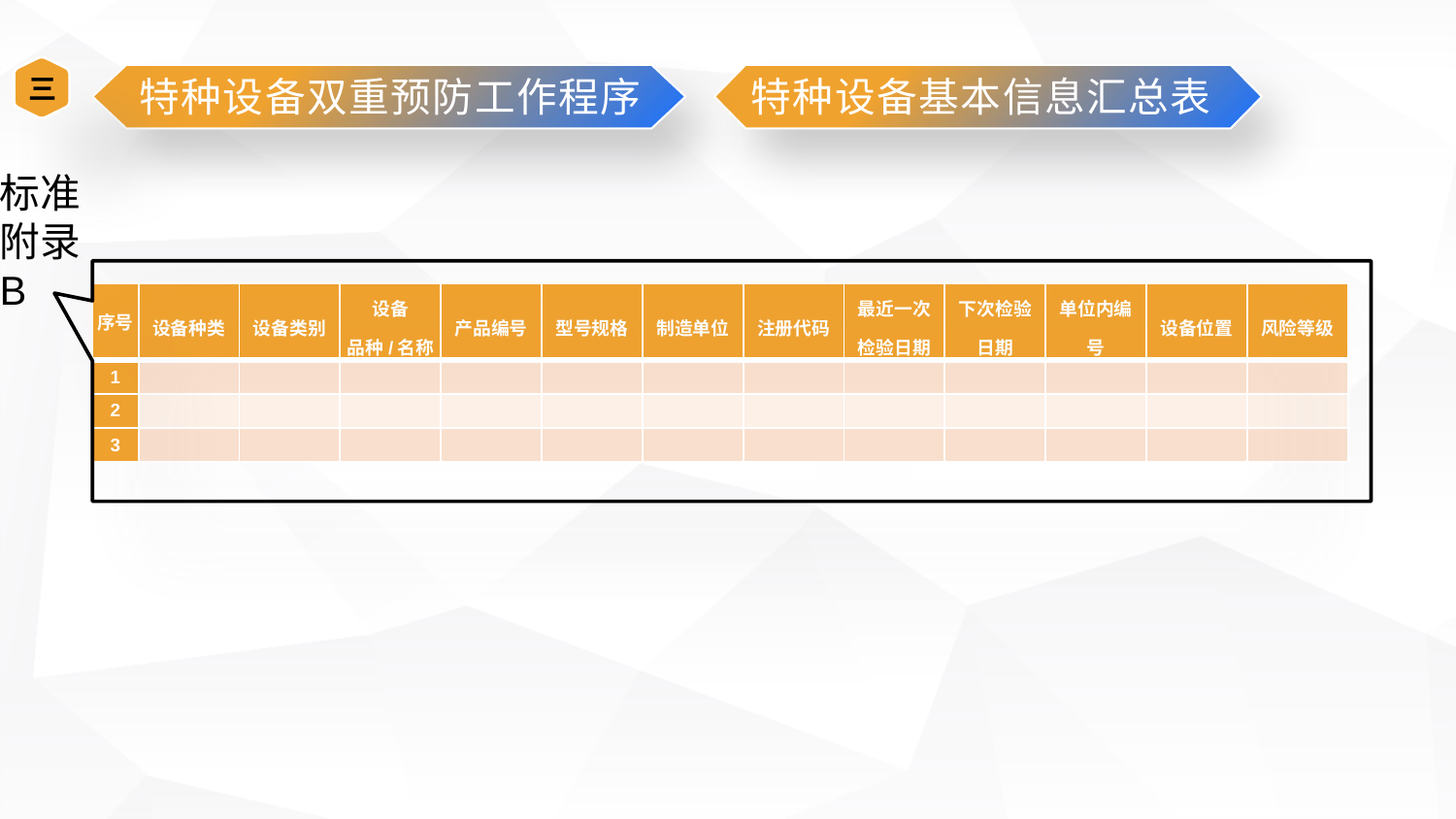

三

特种设备双重预防工作程序

特种设备基本信息汇总表
标准
附录B

| 序号 | 设备种类 | 设备类别 | 设备 品种/名称 | 产品编号 | 型号规格 | 制造单位 | 注册代码 | 最近一次检验日期 | 下次检验日期 | 单位内编号 | 设备位置 | 风险等级 |
| --- | --- | --- | --- | --- | --- | --- | --- | --- | --- | --- | --- | --- |
| 1 |  |  |  |  |  |  |  |  |  |  |  |  |
| 2 |  |  |  |  |  |  |  |  |  |  |  |  |
| 3 |  |  |  |  |  |  |  |  |  |  |  |  |

41